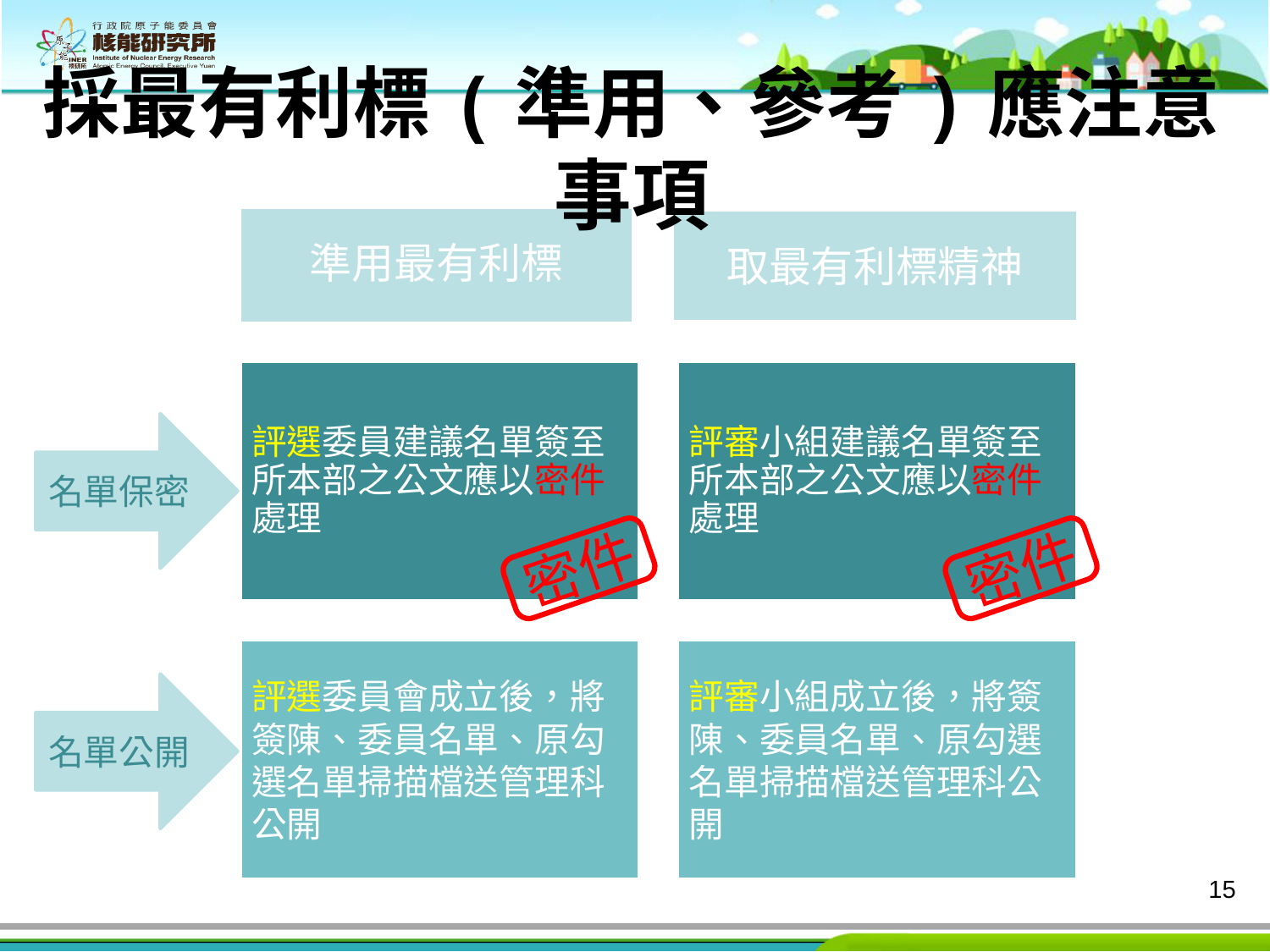

採最有利標(準用、參考)應注意事項
準用最有利標
取最有利標精神
評選委員建議名單簽至所本部之公文應以密件處理
評審小組建議名單簽至所本部之公文應以密件處理
評選委員會成立後，將簽陳、委員名單、原勾選名單掃描檔送管理科公開
評審小組成立後，將簽陳、委員名單、原勾選名單掃描檔送管理科公開
名單保密
密件
密件
名單公開
15